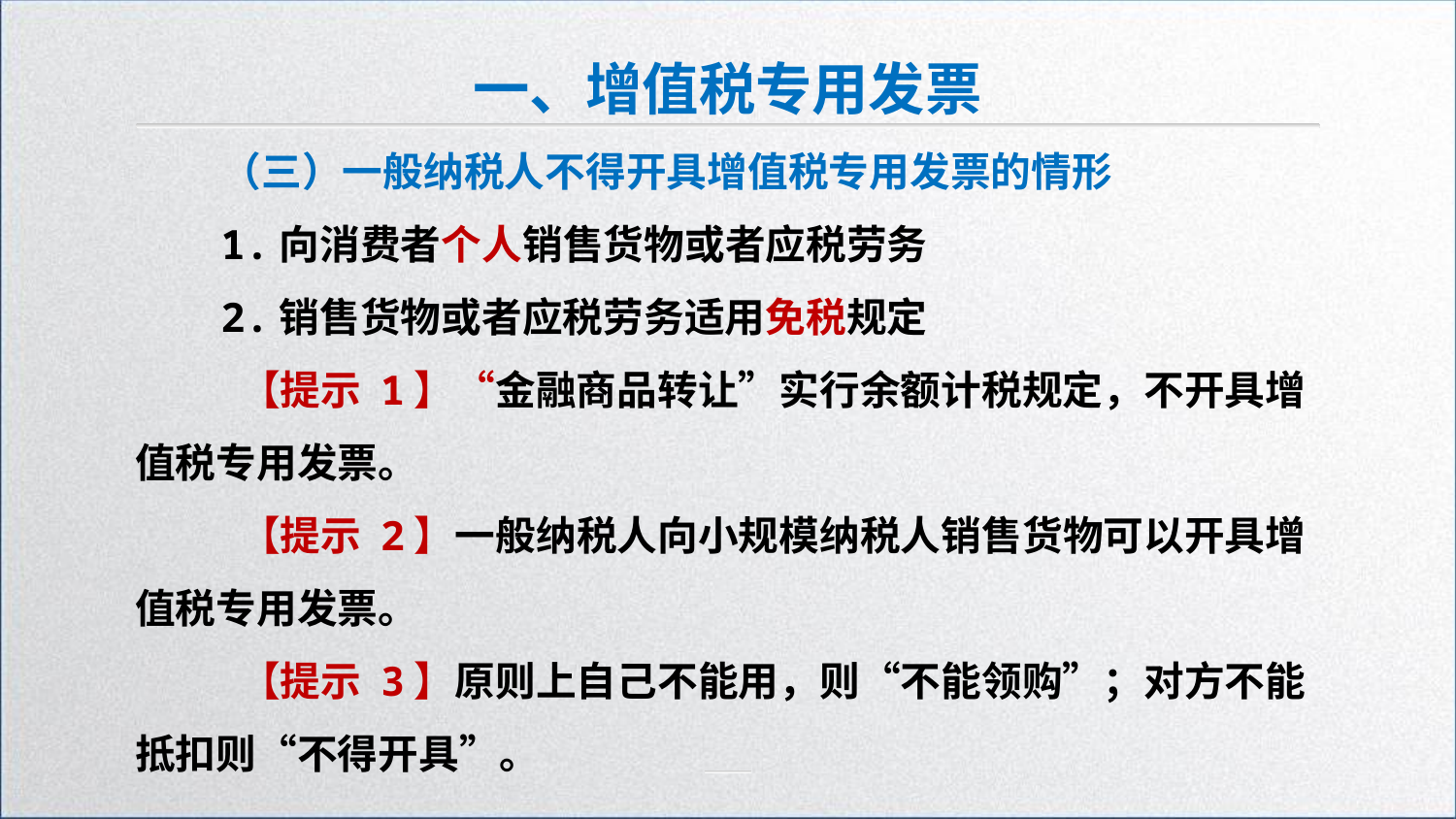

一、增值税专用发票
（三）一般纳税人不得开具增值税专用发票的情形
1.向消费者个人销售货物或者应税劳务
2.销售货物或者应税劳务适用免税规定
 【提示 1】“金融商品转让”实行余额计税规定，不开具增值税专用发票。
 【提示 2】一般纳税人向小规模纳税人销售货物可以开具增值税专用发票。
 【提示 3】原则上自己不能用，则“不能领购”；对方不能抵扣则“不得开具”。